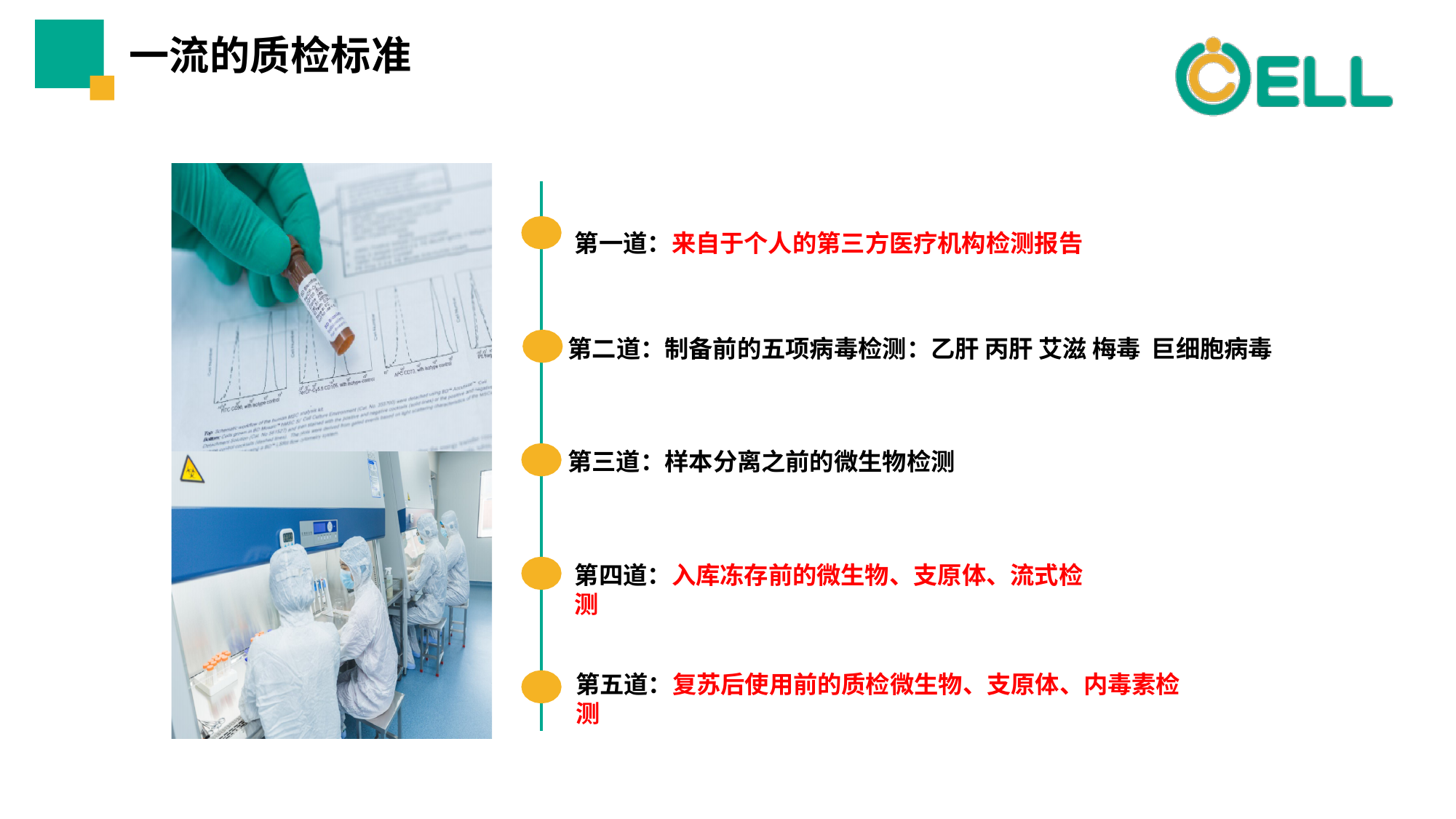

# ⼀流的质检标准

第⼀道：来⾃于个⼈的第三⽅医疗机构检测报告

第⼆道：制备前的五项病毒检测：⼄肝 丙肝 艾滋 梅毒 巨细胞病毒

第三道：样本分离之前的微⽣物检测

第四道：⼊库冻存前的微⽣物、⽀原体、流式检测
第五道：复苏后使⽤前的质检微⽣物、⽀原体、内毒素检测